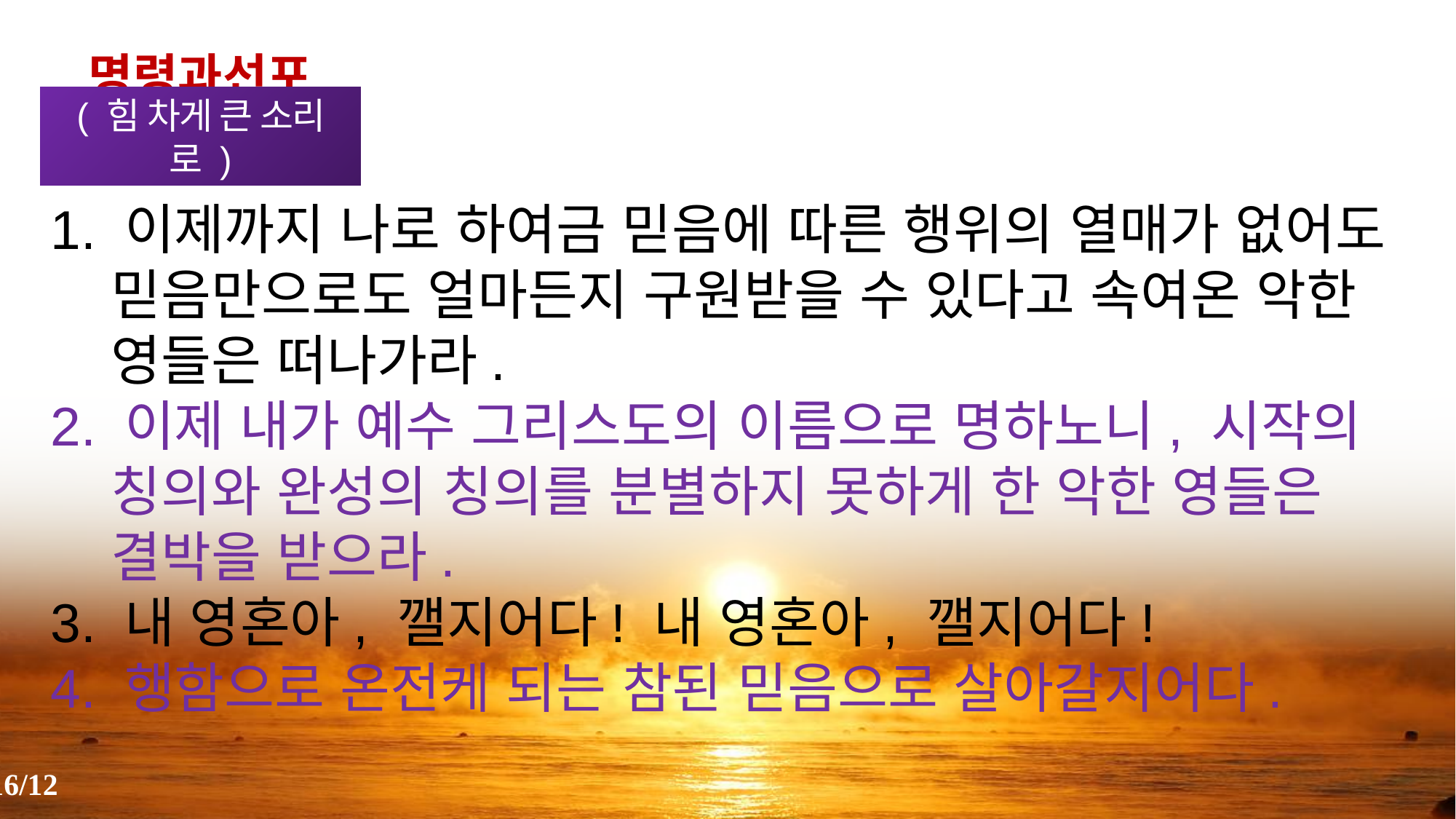

명령과선포

( 힘 차게 큰 소리로 )
1. 이제까지 나로 하여금 믿음에 따른 행위의 열매가 없어도 믿음만으로도 얼마든지 구원받을 수 있다고 속여온 악한 영들은 떠나가라.
2. 이제 내가 예수 그리스도의 이름으로 명하노니, 시작의 칭의와 완성의 칭의를 분별하지 못하게 한 악한 영들은 결박을 받으라.
3. 내 영혼아, 깰지어다! 내 영혼아, 깰지어다!
4. 행함으로 온전케 되는 참된 믿음으로 살아갈지어다.